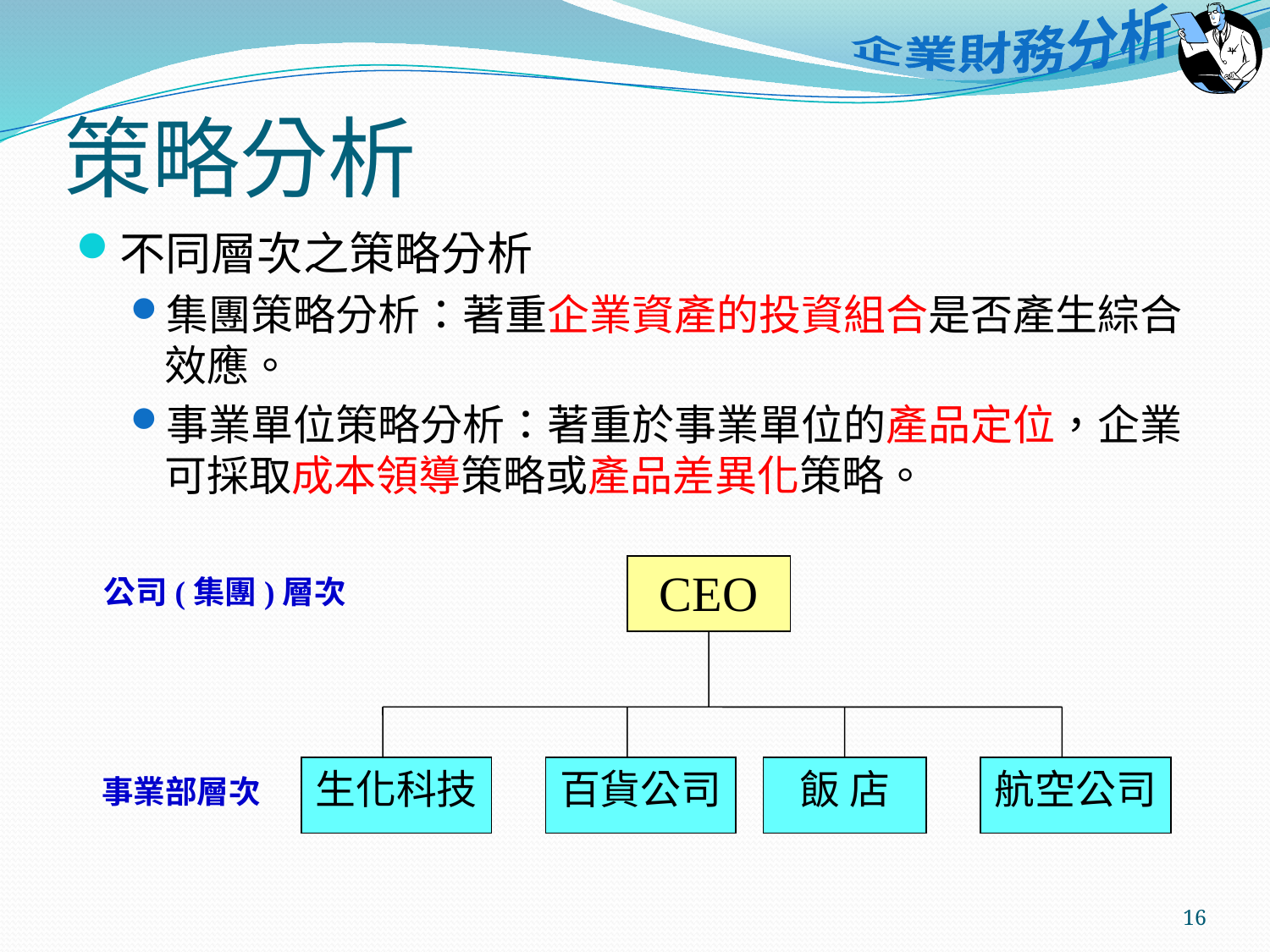

# 策略分析
不同層次之策略分析
集團策略分析：著重企業資產的投資組合是否產生綜合效應。
事業單位策略分析：著重於事業單位的產品定位，企業可採取成本領導策略或產品差異化策略。

CEO

生化科技
百貨公司
飯 店
航空公司
公司(集團)層次
事業部層次
16